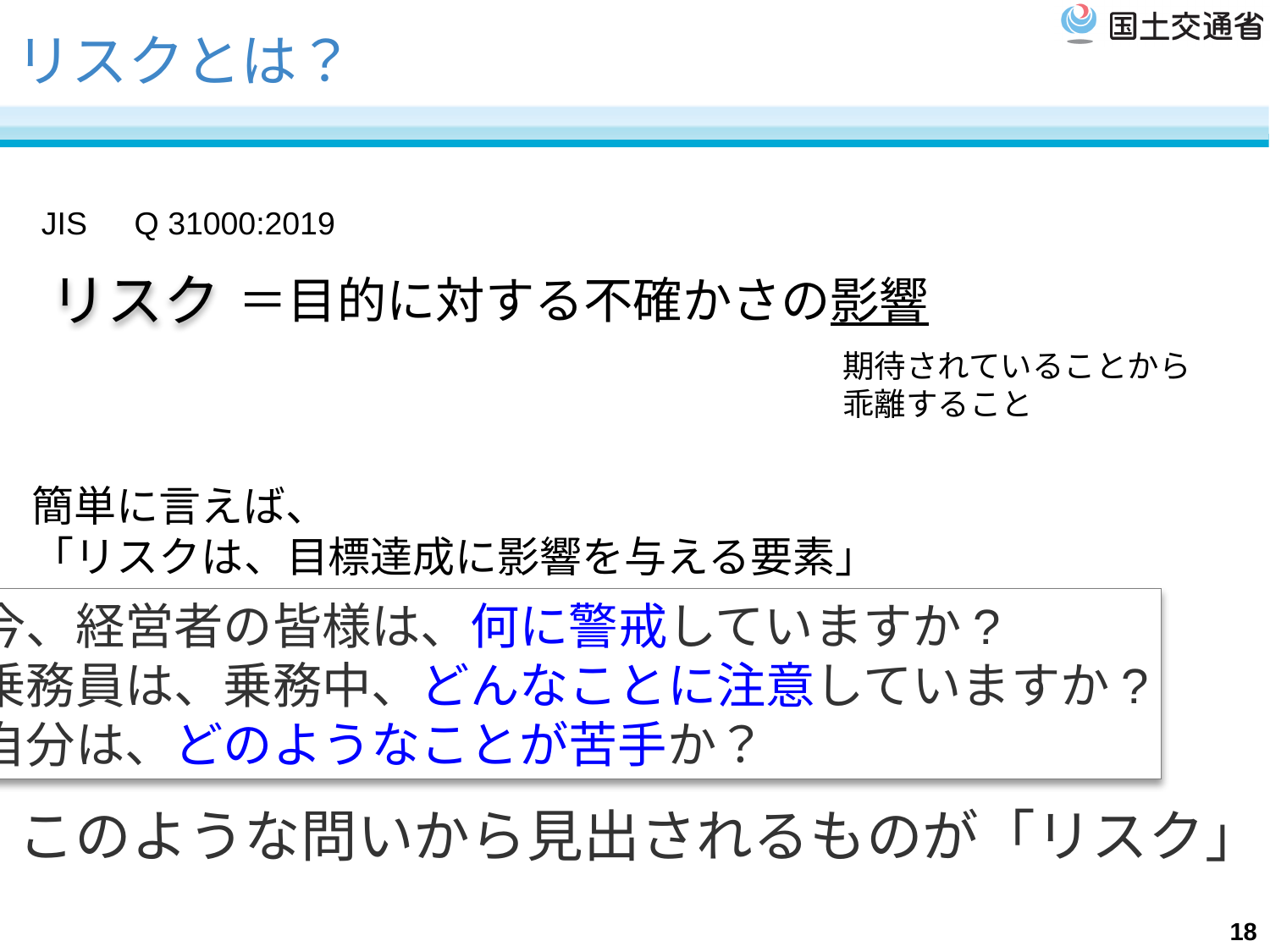

# リスクとは？
JIS　Q 31000:2019
リスク
＝目的に対する不確かさの影響
期待されていることから
乖離すること
簡単に言えば、
「リスクは、目標達成に影響を与える要素」
今、経営者の皆様は、何に警戒していますか?
乗務員は、乗務中、どんなことに注意していますか?
自分は、どのようなことが苦手か？
このような問いから見出されるものが「リスク」
18